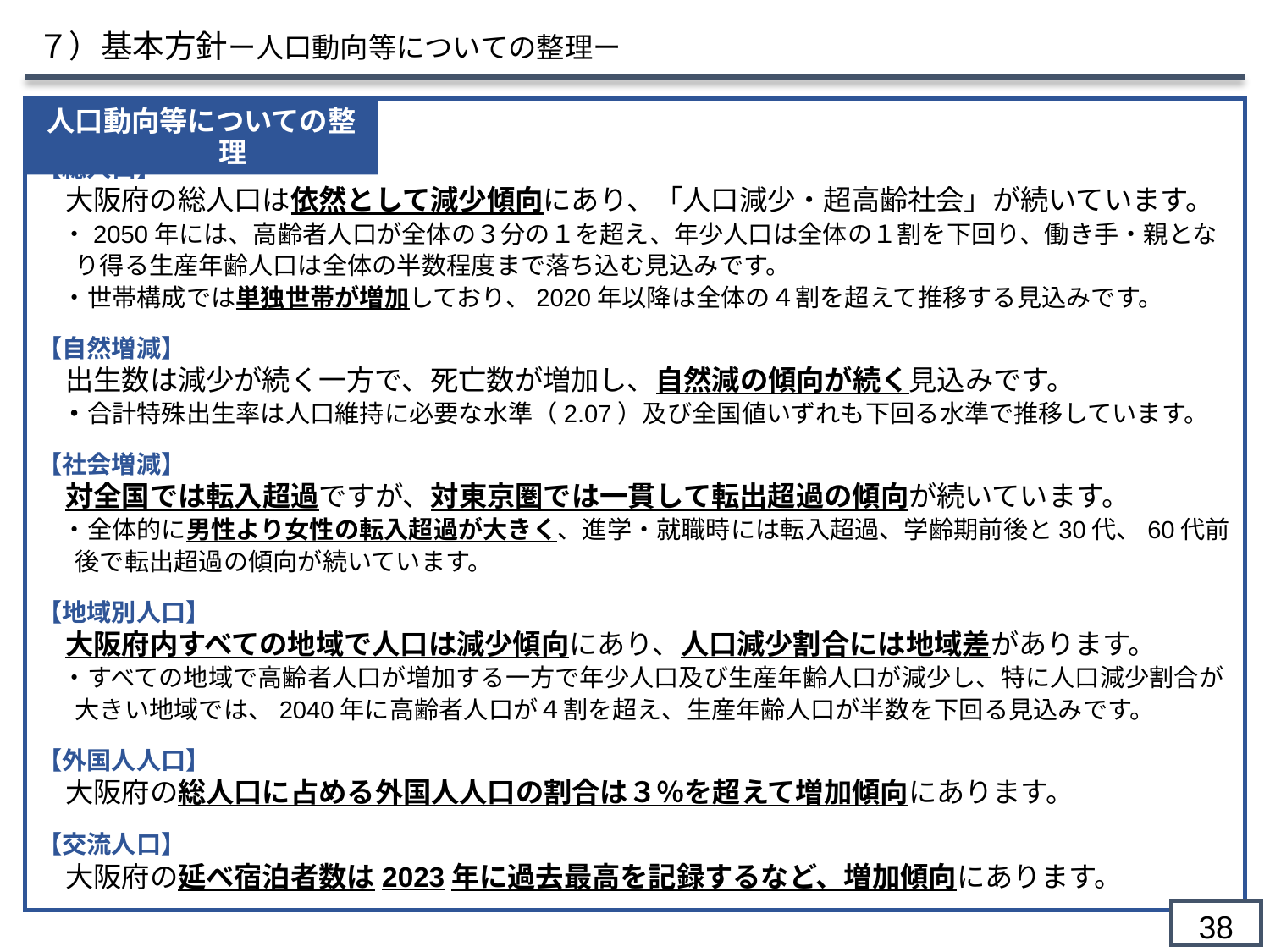

７）基本方針ー人口動向等についての整理ー

人口動向等についての整理
【総人口】
　大阪府の総人口は依然として減少傾向にあり、「人口減少・超高齢社会」が続いています。
・2050年には、高齢者人口が全体の３分の１を超え、年少人口は全体の１割を下回り、働き手・親となり得る生産年齢人口は全体の半数程度まで落ち込む見込みです。
・世帯構成では単独世帯が増加しており、2020年以降は全体の４割を超えて推移する見込みです。
【自然増減】
　出生数は減少が続く一方で、死亡数が増加し、自然減の傾向が続く見込みです。
・合計特殊出生率は人口維持に必要な水準（2.07）及び全国値いずれも下回る水準で推移しています。
【社会増減】
　対全国では転入超過ですが、対東京圏では一貫して転出超過の傾向が続いています。
・全体的に男性より女性の転入超過が大きく、進学・就職時には転入超過、学齢期前後と30代、60代前後で転出超過の傾向が続いています。
【地域別人口】
　大阪府内すべての地域で人口は減少傾向にあり、人口減少割合には地域差があります。
・すべての地域で高齢者人口が増加する一方で年少人口及び生産年齢人口が減少し、特に人口減少割合が大きい地域では、2040年に高齢者人口が４割を超え、生産年齢人口が半数を下回る見込みです。
【外国人人口】
　大阪府の総人口に占める外国人人口の割合は３％を超えて増加傾向にあります。
【交流人口】
　大阪府の延べ宿泊者数は2023年に過去最高を記録するなど、増加傾向にあります。
38